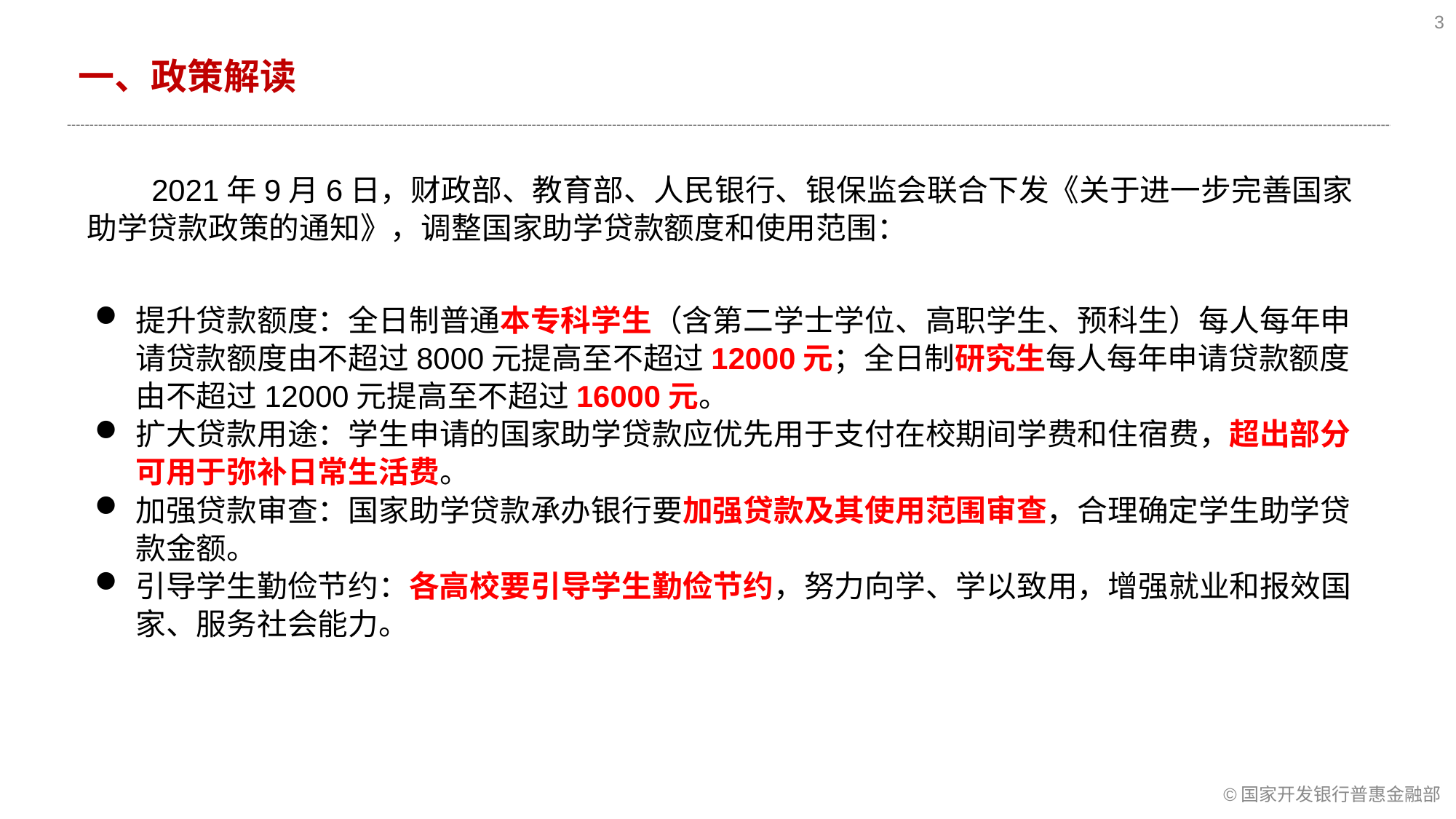

3
一、政策解读

2021年9月6日，财政部、教育部、人民银行、银保监会联合下发《关于进一步完善国家助学贷款政策的通知》，调整国家助学贷款额度和使用范围：
提升贷款额度：全日制普通本专科学生（含第二学士学位、高职学生、预科生）每人每年申请贷款额度由不超过8000元提高至不超过12000元；全日制研究生每人每年申请贷款额度由不超过12000元提高至不超过16000元。
扩大贷款用途：学生申请的国家助学贷款应优先用于支付在校期间学费和住宿费，超出部分可用于弥补日常生活费。
加强贷款审查：国家助学贷款承办银行要加强贷款及其使用范围审查，合理确定学生助学贷款金额。
引导学生勤俭节约：各高校要引导学生勤俭节约，努力向学、学以致用，增强就业和报效国家、服务社会能力。
©国家开发银行普惠金融部